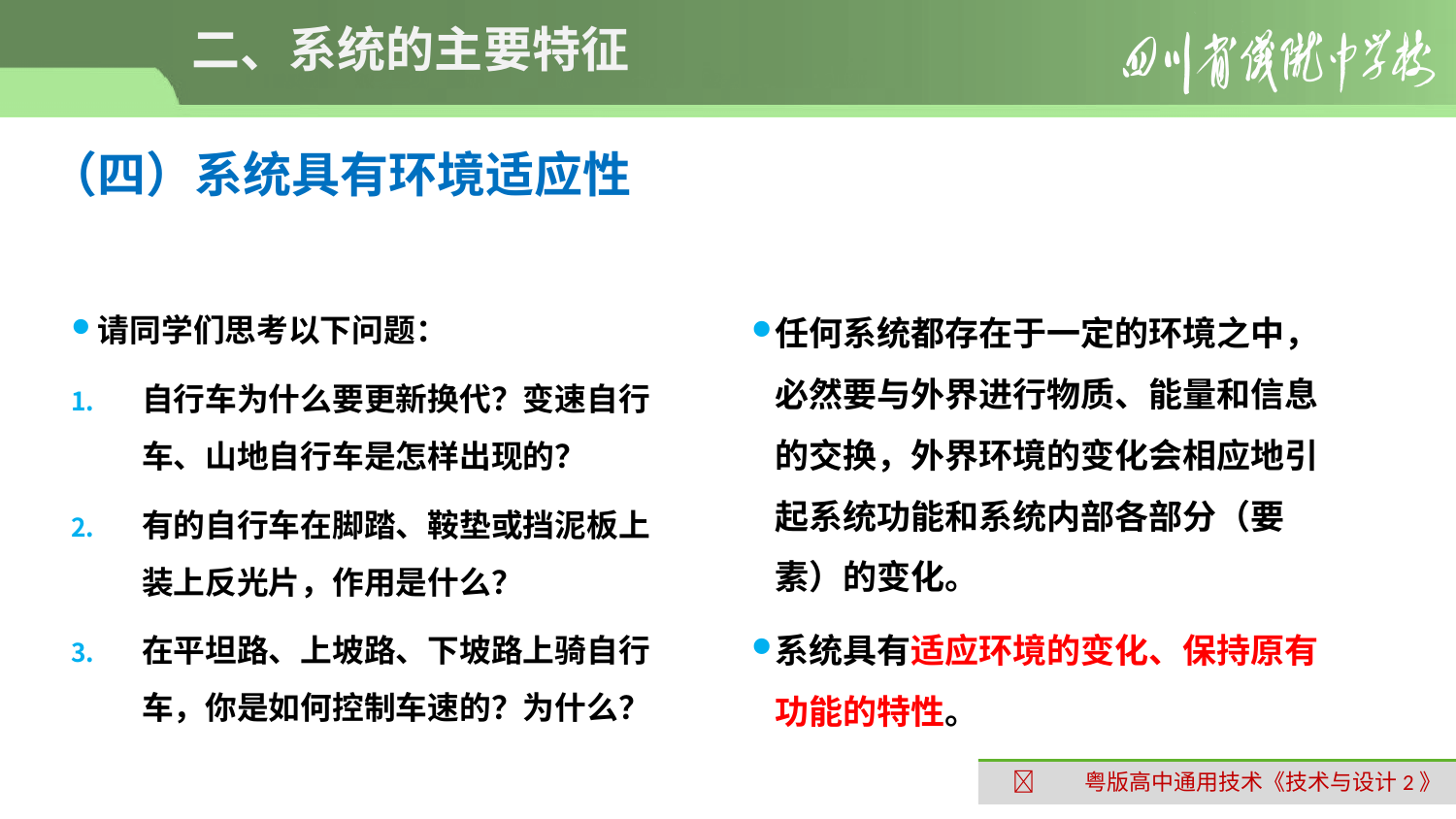

# 二、系统的主要特征
（四）系统具有环境适应性
请同学们思考以下问题：
自行车为什么要更新换代？变速自行车、山地自行车是怎样出现的？
有的自行车在脚踏、鞍垫或挡泥板上装上反光片，作用是什么？
在平坦路、上坡路、下坡路上骑自行车，你是如何控制车速的？为什么？

任何系统都存在于一定的环境之中，必然要与外界进行物质、能量和信息的交换，外界环境的变化会相应地引起系统功能和系统内部各部分（要素）的变化。
系统具有适应环境的变化、保持原有功能的特性。